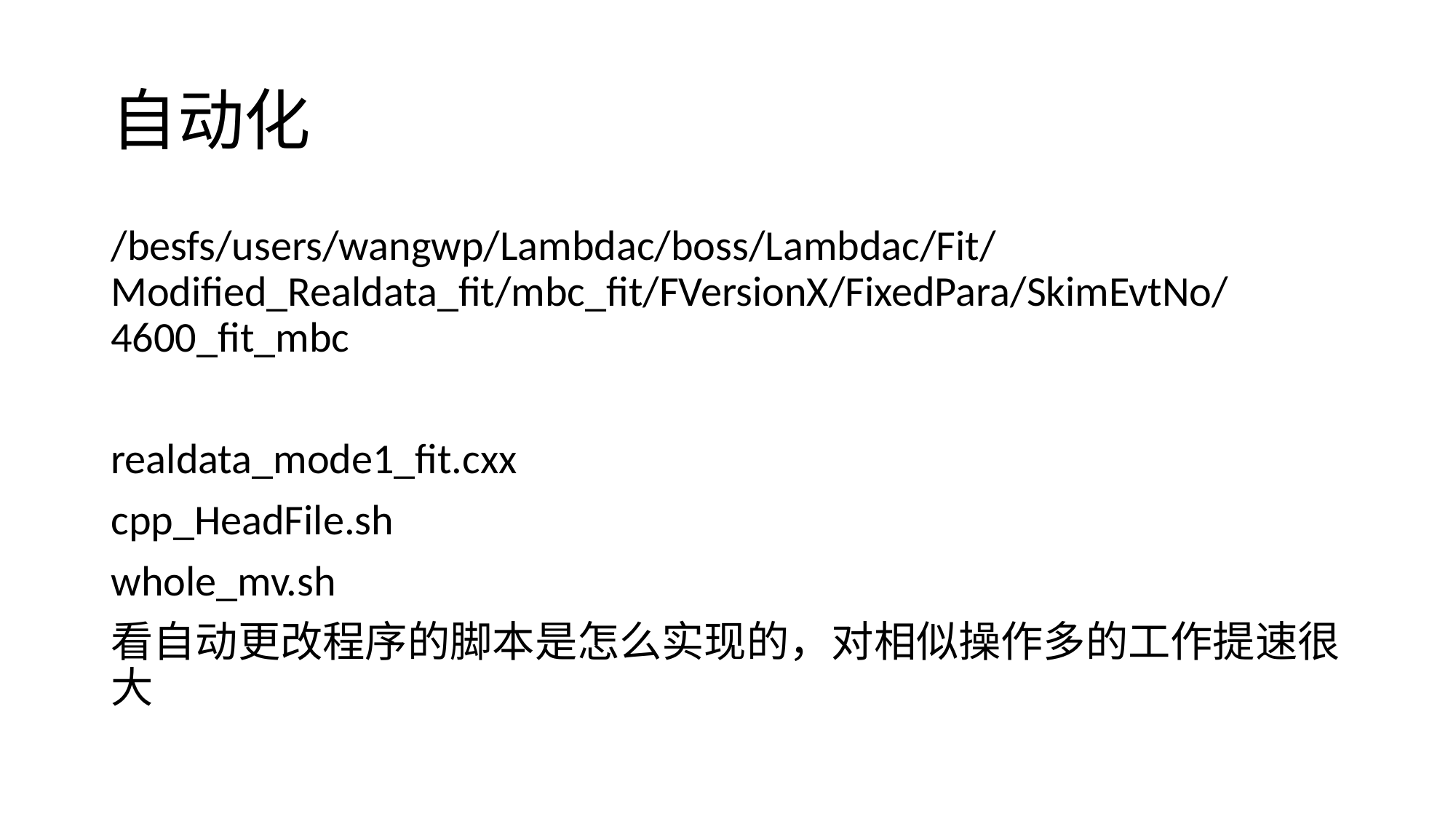

# 自动化
/besfs/users/wangwp/Lambdac/boss/Lambdac/Fit/Modified_Realdata_fit/mbc_fit/FVersionX/FixedPara/SkimEvtNo/4600_fit_mbc

realdata_mode1_fit.cxx
cpp_HeadFile.sh
whole_mv.sh
看自动更改程序的脚本是怎么实现的，对相似操作多的工作提速很大